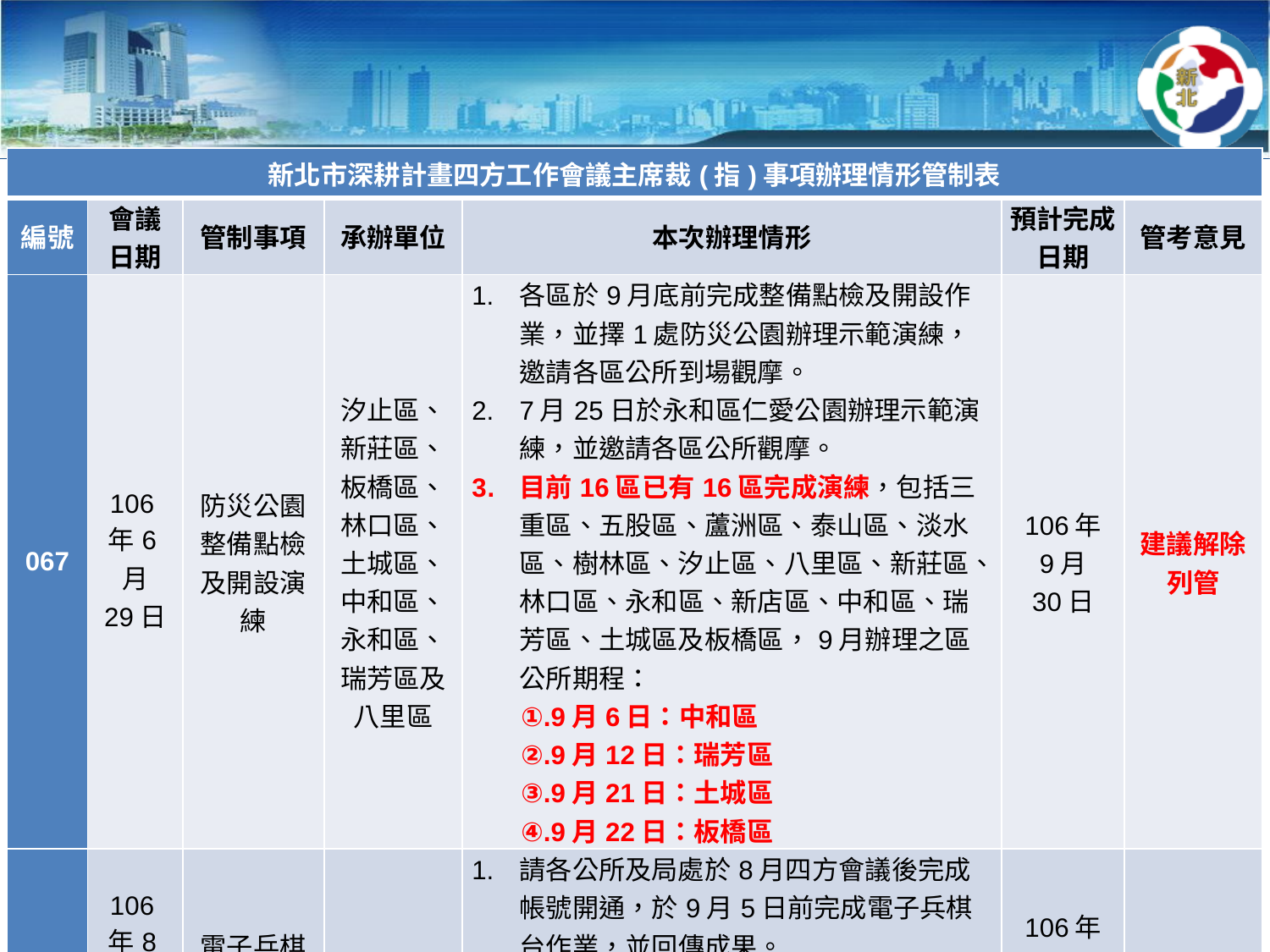

| 新北市深耕計畫四方工作會議主席裁(指)事項辦理情形管制表 |  |  |  |  |  |  |
| --- | --- | --- | --- | --- | --- | --- |
| 編號 | 會議日期 | 管制事項 | 承辦單位 | 本次辦理情形 | 預計完成日期 | 管考意見 |
| 067 | 106年6月 29日 | 防災公園整備點檢及開設演練 | 汐止區、 新莊區、 板橋區、 林口區、 土城區、 中和區、 永和區、 瑞芳區及八里區 | 各區於9月底前完成整備點檢及開設作業，並擇1處防災公園辦理示範演練，邀請各區公所到場觀摩。 7月25日於永和區仁愛公園辦理示範演練，並邀請各區公所觀摩。 目前16區已有16區完成演練，包括三重區、五股區、蘆洲區、泰山區、淡水區、樹林區、汐止區、八里區、新莊區、林口區、永和區、新店區、中和區、瑞芳區、土城區及板橋區，9月辦理之區公所期程： 9月6日：中和區 9月12日：瑞芳區 9月21日：土城區 9月22日：板橋區 | 106年 9月 30日 | 建議解除列管 |
| 068 | 106年8月 28日 | 電子兵棋台運用 | 消防局 | 請各公所及局處於8月四方會議後完成帳號開通，於9月5日前完成電子兵棋台作業，並回傳成果。 11局處及29區公所區公所皆完成帳號開通及回傳成果，經發局及工務局未回傳資料。 | 106年 9月 30日 | 持續列管 |
13